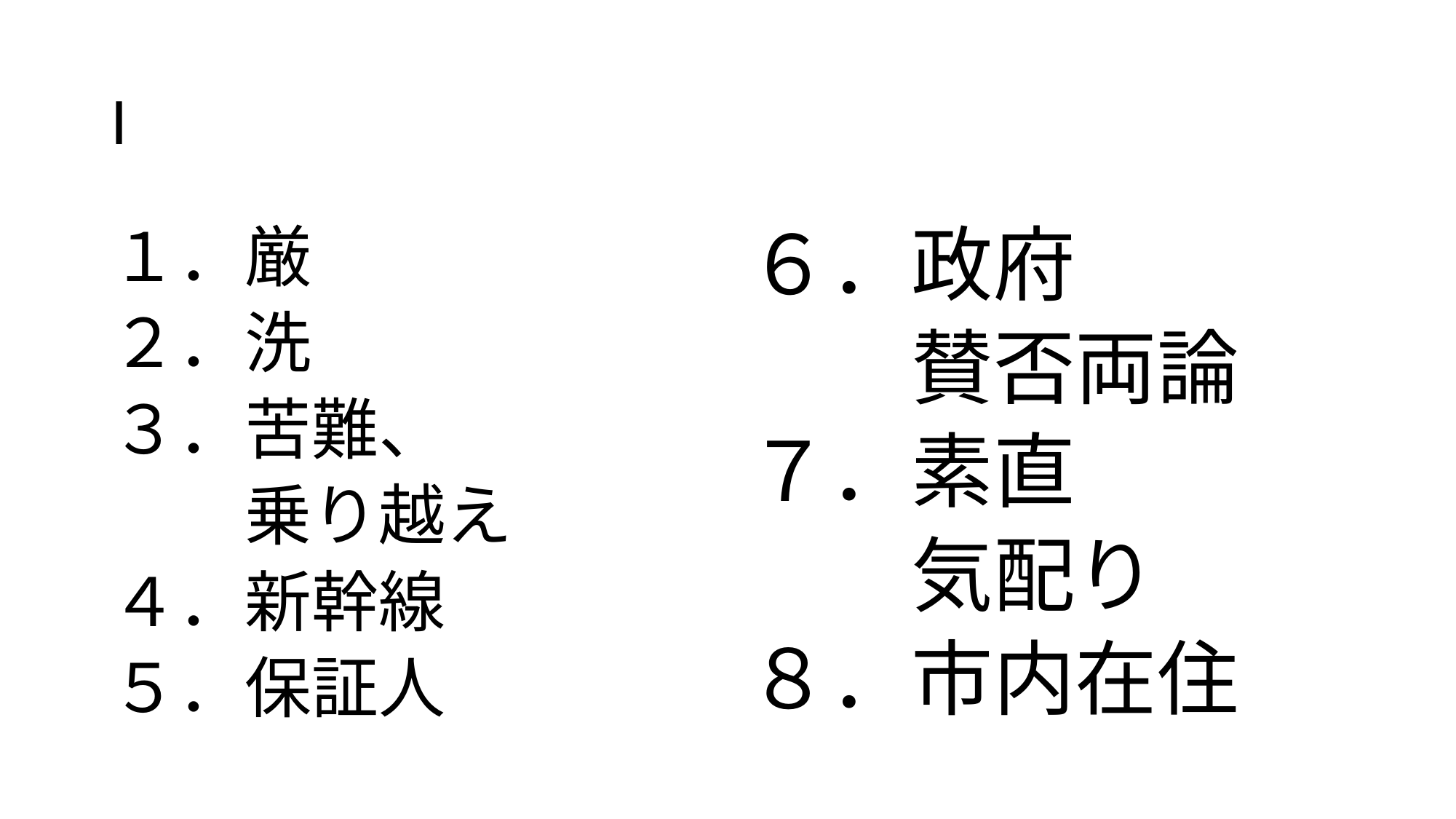

# I
１．厳
２．洗
３．苦難、
　　乗り越え
４．新幹線
５．保証人

６．政府
　　賛否両論
７．素直
　　気配り
８．市内在住